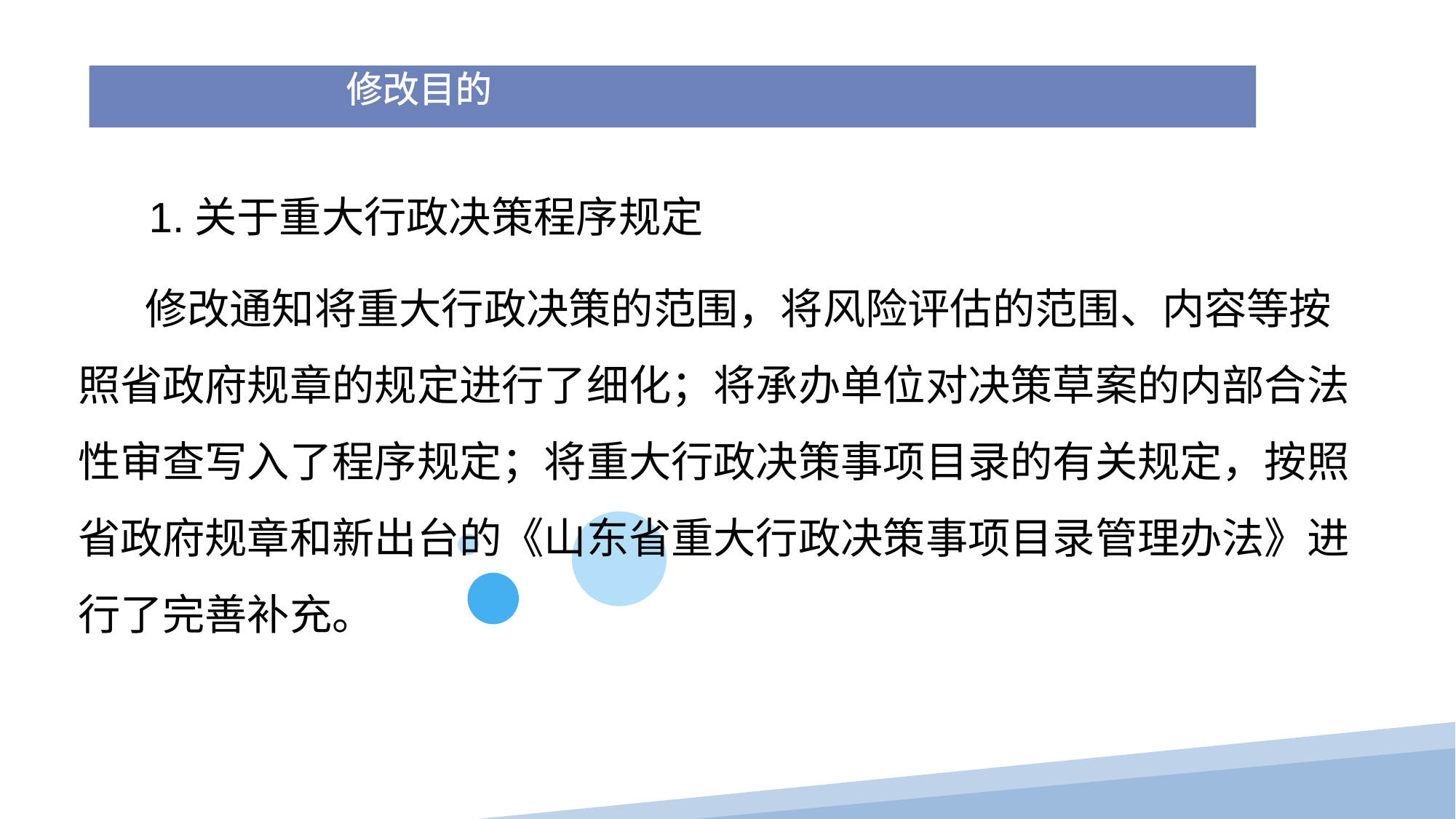

修改目的
      1.关于重大行政决策程序规定
      修改通知将重大行政决策的范围，将风险评估的范围、内容等按照省政府规章的规定进行了细化；将承办单位对决策草案的内部合法性审查写入了程序规定；将重大行政决策事项目录的有关规定，按照省政府规章和新出台的《山东省重大行政决策事项目录管理办法》进行了完善补充。